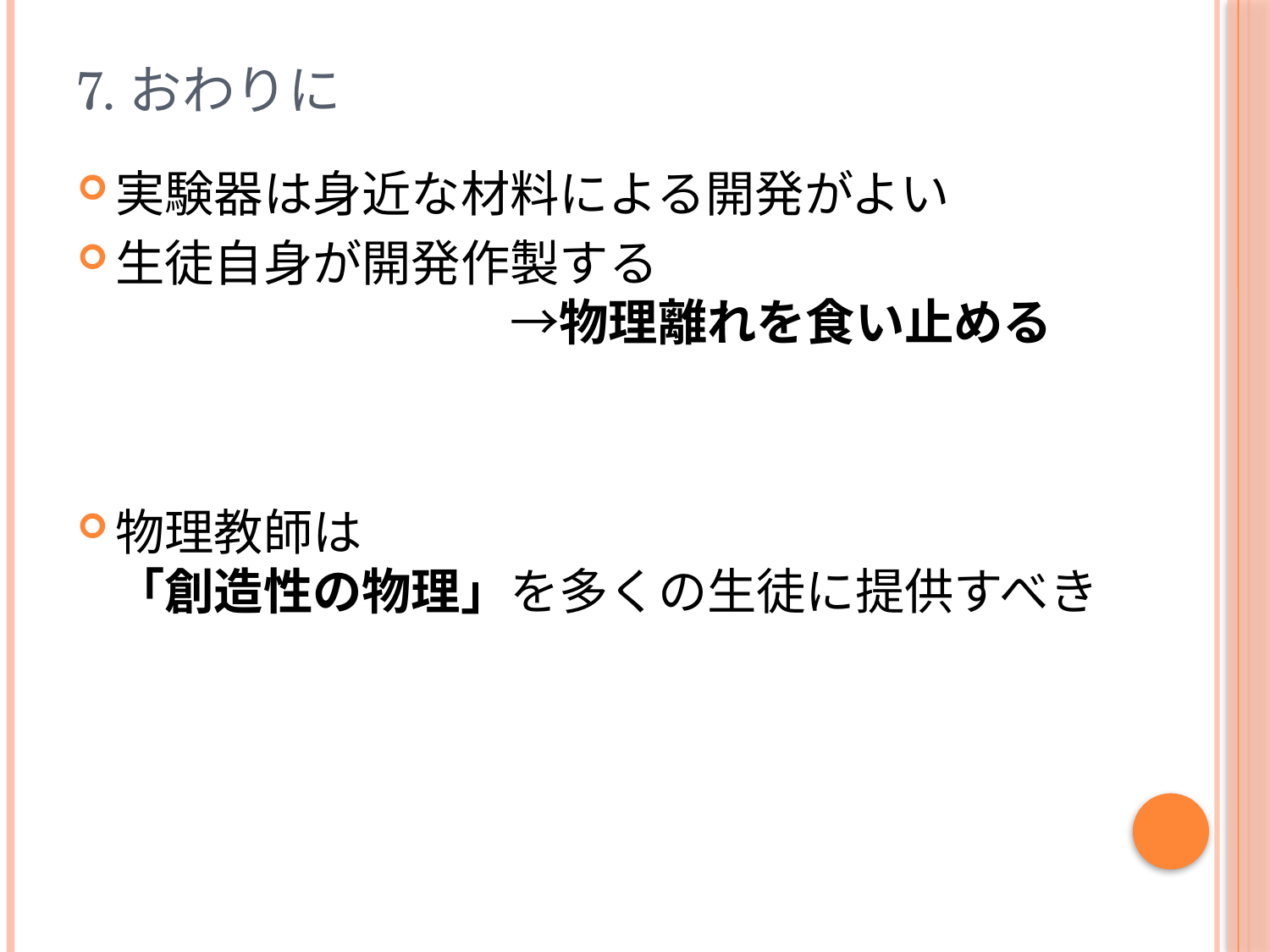

# 7.おわりに
実験器は身近な材料による開発がよい
生徒自身が開発作製する
　　　　　　　　→物理離れを食い止める

物理教師は
「創造性の物理」を多くの生徒に提供すべき